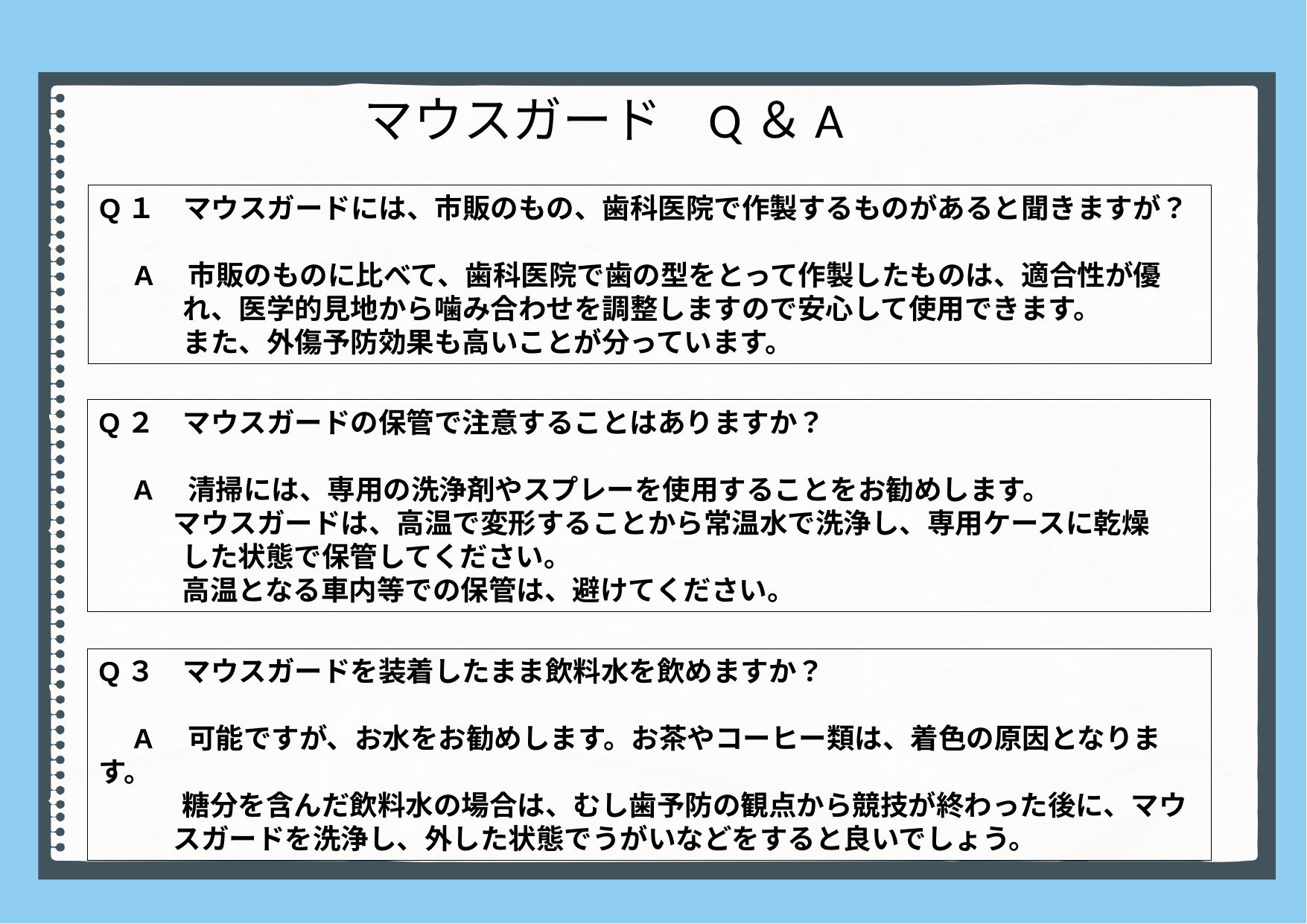

マウスガード　Q＆A
Q１　マウスガードには、市販のもの、歯科医院で作製するものがあると聞きますが？

　A　市販のものに比べて、歯科医院で歯の型をとって作製したものは、適合性が優
　　　れ、医学的見地から噛み合わせを調整しますので安心して使用できます。
　　　また、外傷予防効果も高いことが分っています。
Q２　マウスガードの保管で注意することはありますか？

　A　清掃には、専用の洗浄剤やスプレーを使用することをお勧めします。
　　   マウスガードは、高温で変形することから常温水で洗浄し、専用ケースに乾燥
　　　した状態で保管してください。
　　　高温となる車内等での保管は、避けてください。
Q３　マウスガードを装着したまま飲料水を飲めますか？

　A　可能ですが、お水をお勧めします。お茶やコーヒー類は、着色の原因となります。
　　　糖分を含んだ飲料水の場合は、むし歯予防の観点から競技が終わった後に、マウ
　　   スガードを洗浄し、外した状態でうがいなどをすると良いでしょう。